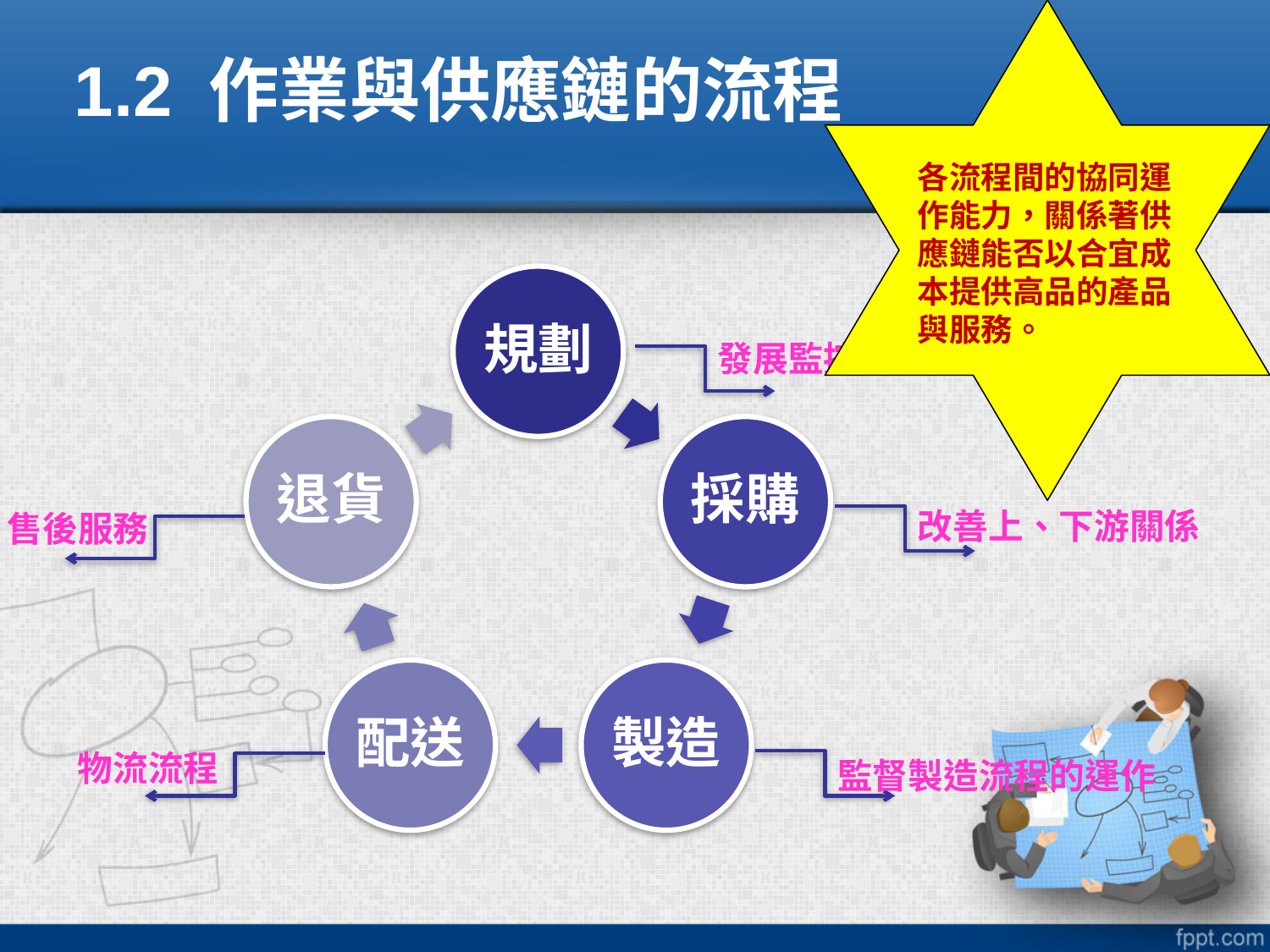

各流程間的協同運作能力，關係著供應鏈能否以合宜成本提供高品的產品與服務。
1.2 作業與供應鏈的流程
規劃

採購

製造

配送

退貨

發展監控指標
改善上、下游關係
售後服務
物流流程
監督製造流程的運作